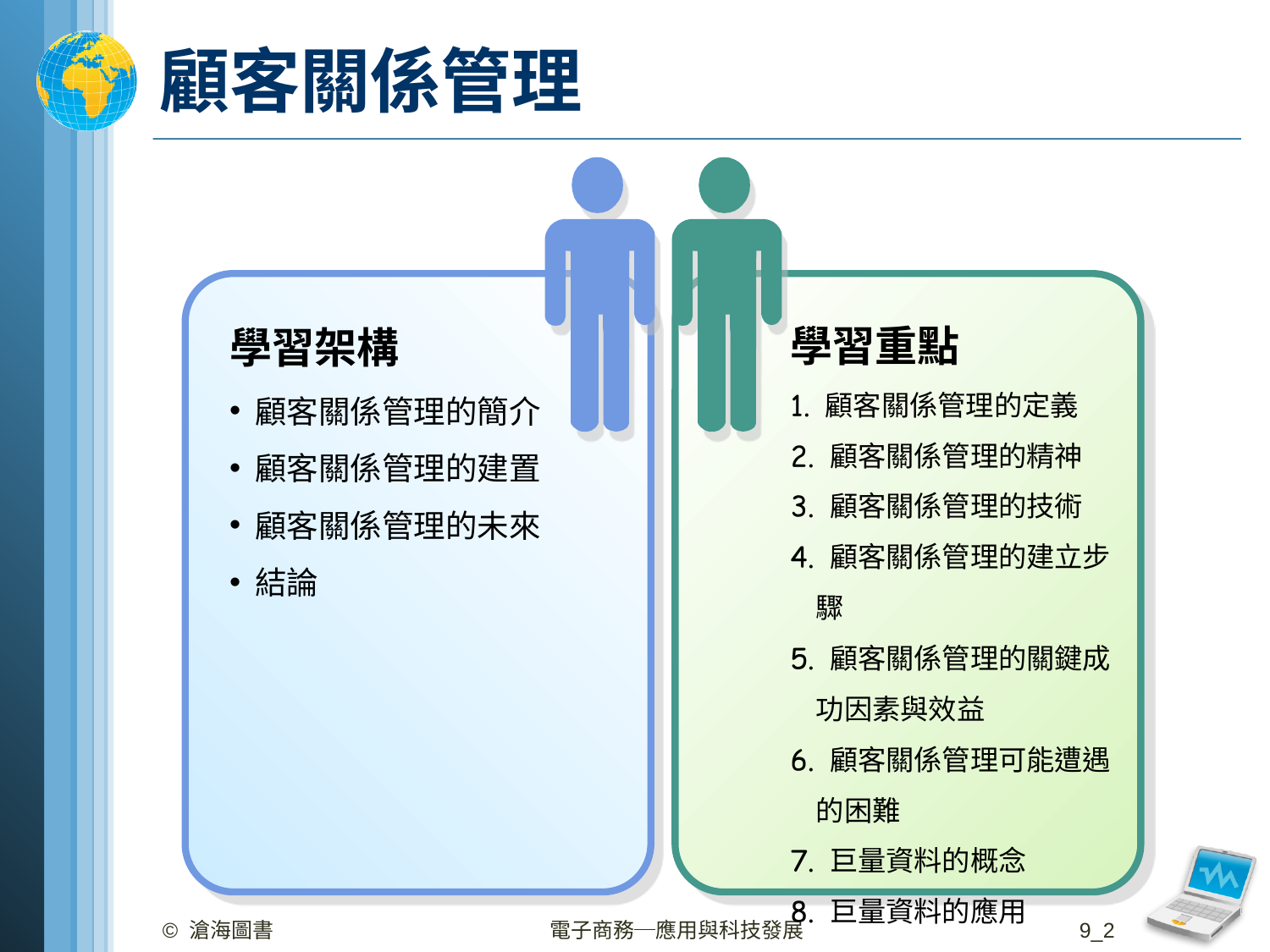

# 顧客關係管理

學習重點
1. 顧客關係管理的定義
2. 顧客關係管理的精神
3. 顧客關係管理的技術
4. 顧客關係管理的建立步驟
5. 顧客關係管理的關鍵成功因素與效益
6. 顧客關係管理可能遭遇的困難
7. 巨量資料的概念
8. 巨量資料的應用
學習架構
顧客關係管理的簡介
顧客關係管理的建置
顧客關係管理的未來
結論

© 滄海圖書
電子商務─應用與科技發展
9_2